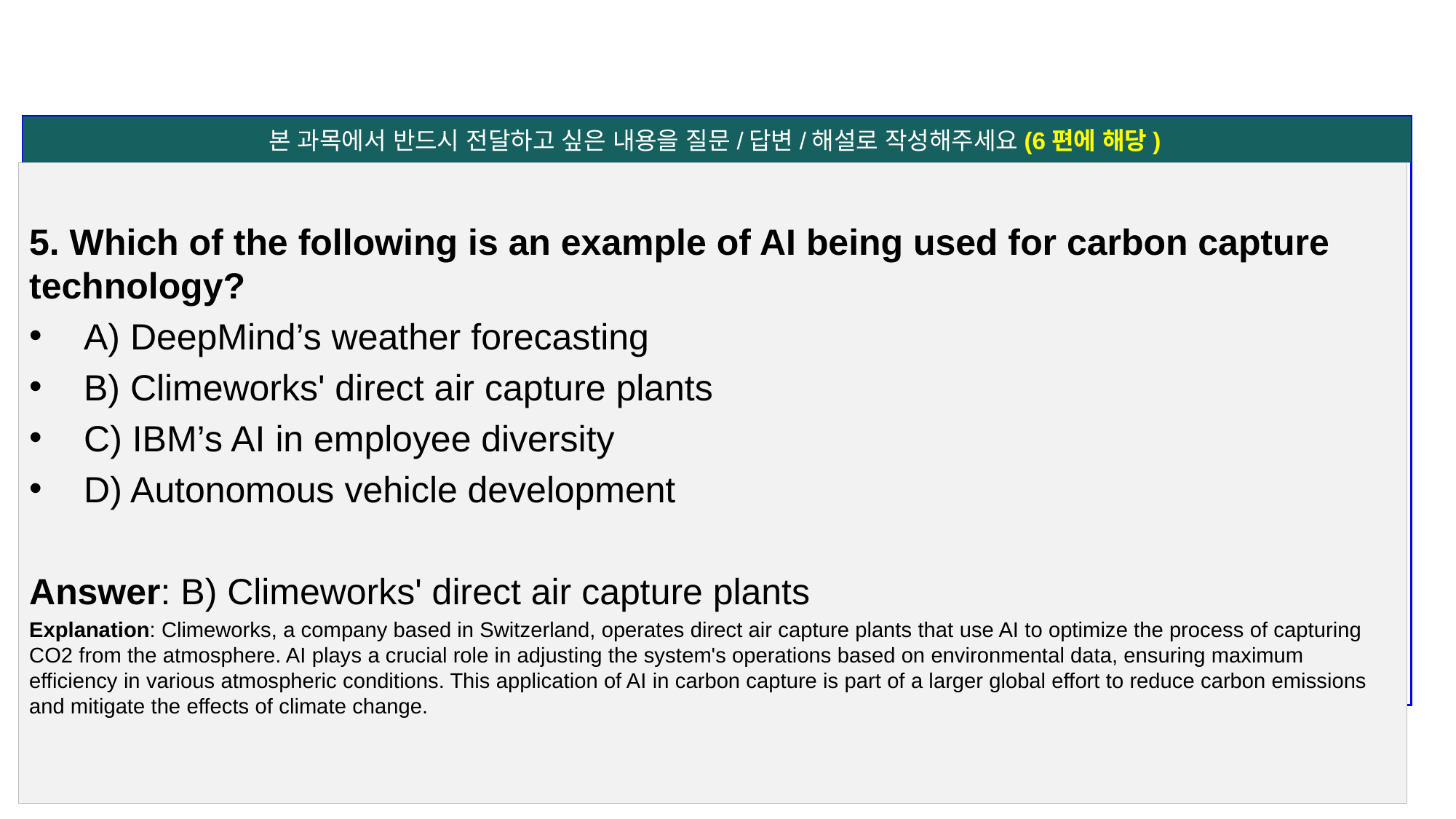

본 과목에서 반드시 전달하고 싶은 내용을 질문/답변/해설로 작성해주세요(6편에 해당)

5. Which of the following is an example of AI being used for carbon capture technology?
A) DeepMind’s weather forecasting
B) Climeworks' direct air capture plants
C) IBM’s AI in employee diversity
D) Autonomous vehicle development

Answer: B) Climeworks' direct air capture plants
Explanation: Climeworks, a company based in Switzerland, operates direct air capture plants that use AI to optimize the process of capturing CO2 from the atmosphere. AI plays a crucial role in adjusting the system's operations based on environmental data, ensuring maximum efficiency in various atmospheric conditions. This application of AI in carbon capture is part of a larger global effort to reduce carbon emissions and mitigate the effects of climate change.